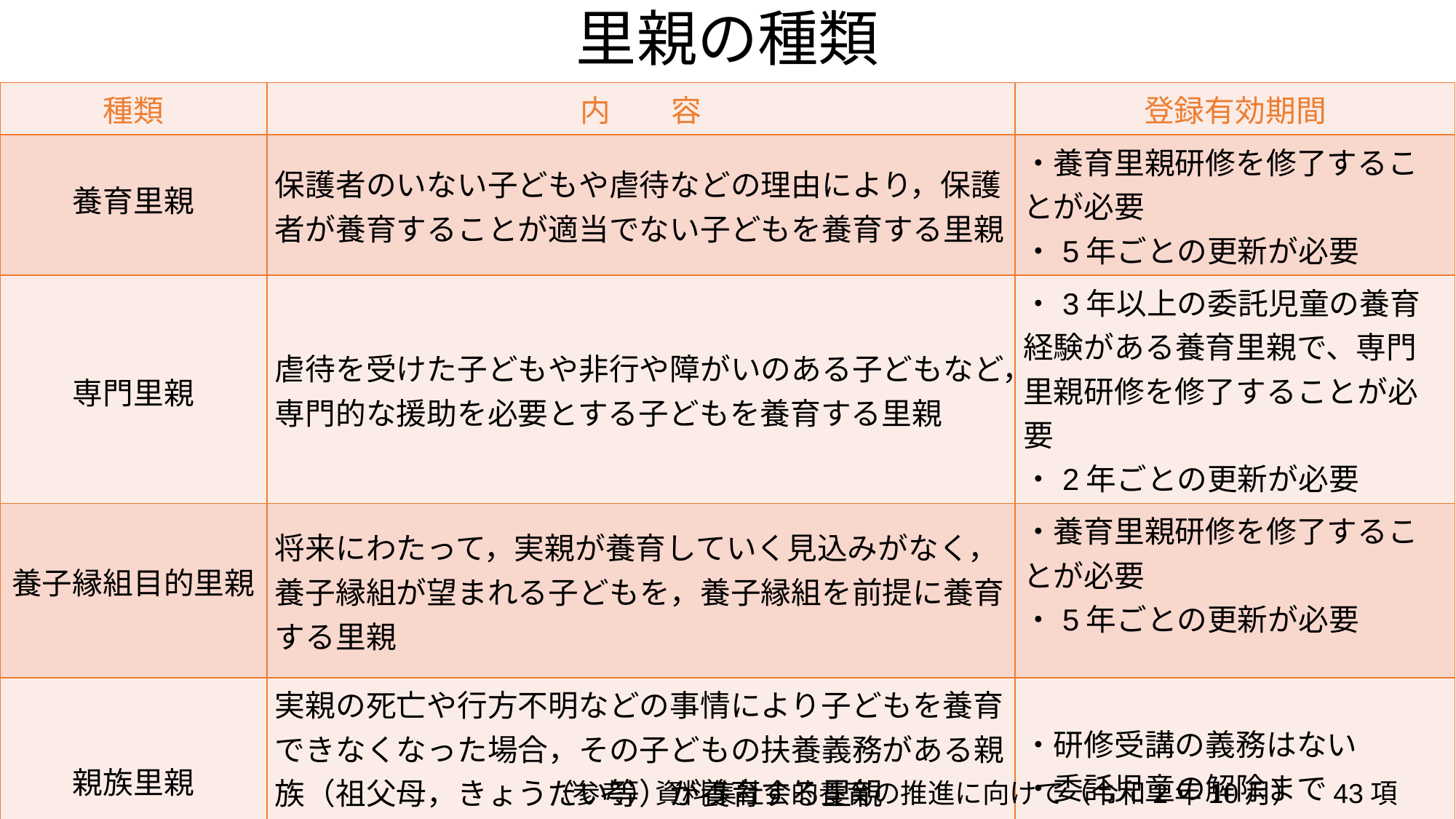

里親の種類
| 種類 | 内　　容 | 登録有効期間 |
| --- | --- | --- |
| 養育里親 | 保護者のいない子どもや虐待などの理由により，保護者が養育することが適当でない子どもを養育する里親 | ・養育里親研修を修了することが必要 ・5年ごとの更新が必要 |
| 専門里親 | 虐待を受けた子どもや非行や障がいのある子どもなど，専門的な援助を必要とする子どもを養育する里親 | ・3年以上の委託児童の養育経験がある養育里親で、専門里親研修を修了することが必要 ・2年ごとの更新が必要 |
| 養子縁組目的里親 | 将来にわたって，実親が養育していく見込みがなく，養子縁組が望まれる子どもを，養子縁組を前提に養育する里親 | ・養育里親研修を修了することが必要 ・5年ごとの更新が必要 |
| 親族里親 | 実親の死亡や行方不明などの事情により子どもを養育できなくなった場合，その子どもの扶養義務がある親族（祖父母，きょうだい等）が養育する里親 | ・研修受講の義務はない ・委託児童の解除まで |
（参考）資料集社会的養育の推進に向けて（令和2年10月）　43項